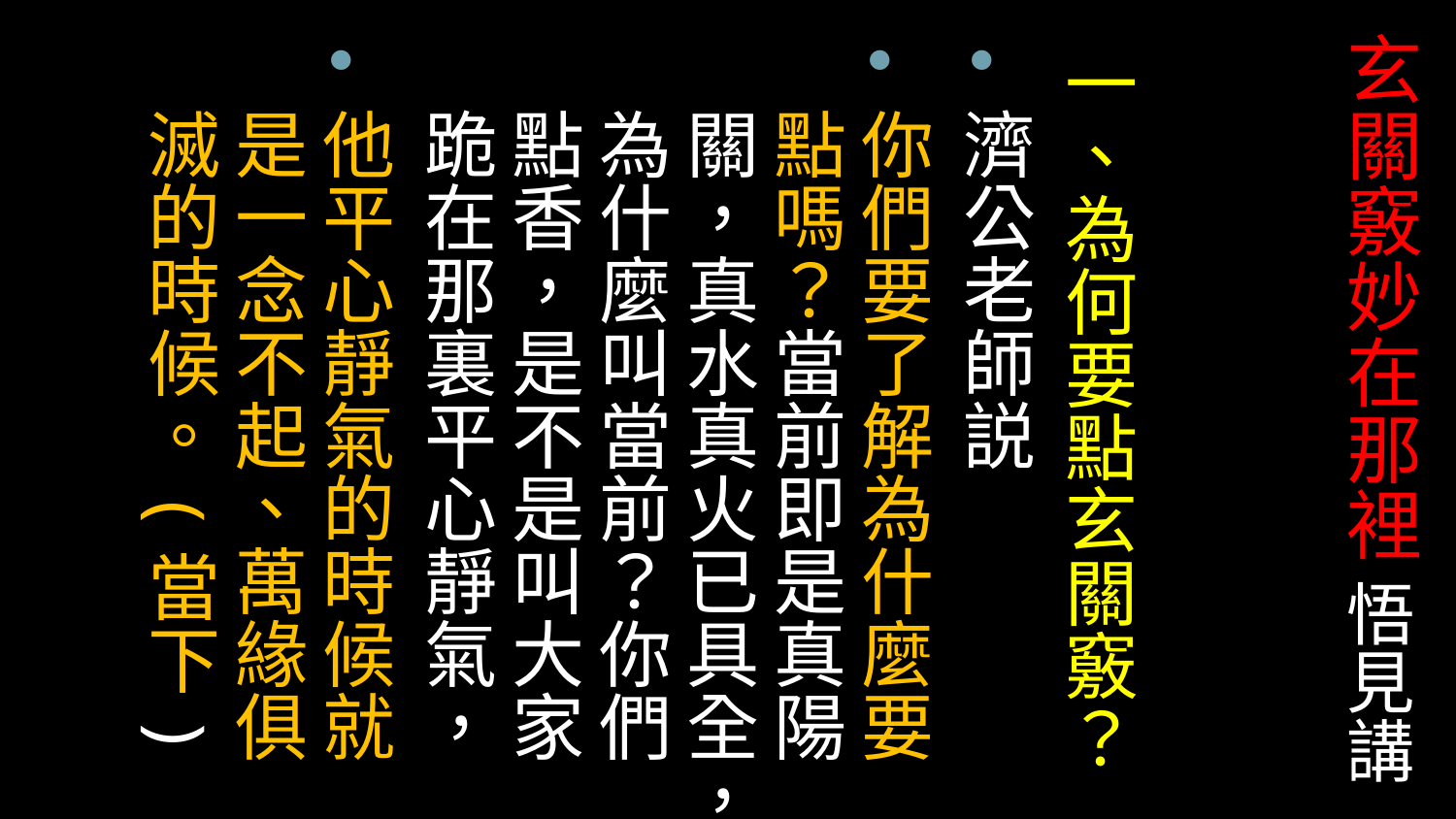

# 玄關竅妙在那裡 悟見講
一、為何要點玄關竅？
濟公老師説
你們要了解為什麼要點嗎？當前即是真陽關，真水真火已具全，為什麼叫當前？你們點香，是不是叫大家跪在那裏平心靜氣，
他平心靜氣的時候就是一念不起、萬緣俱滅的時候。(當下)